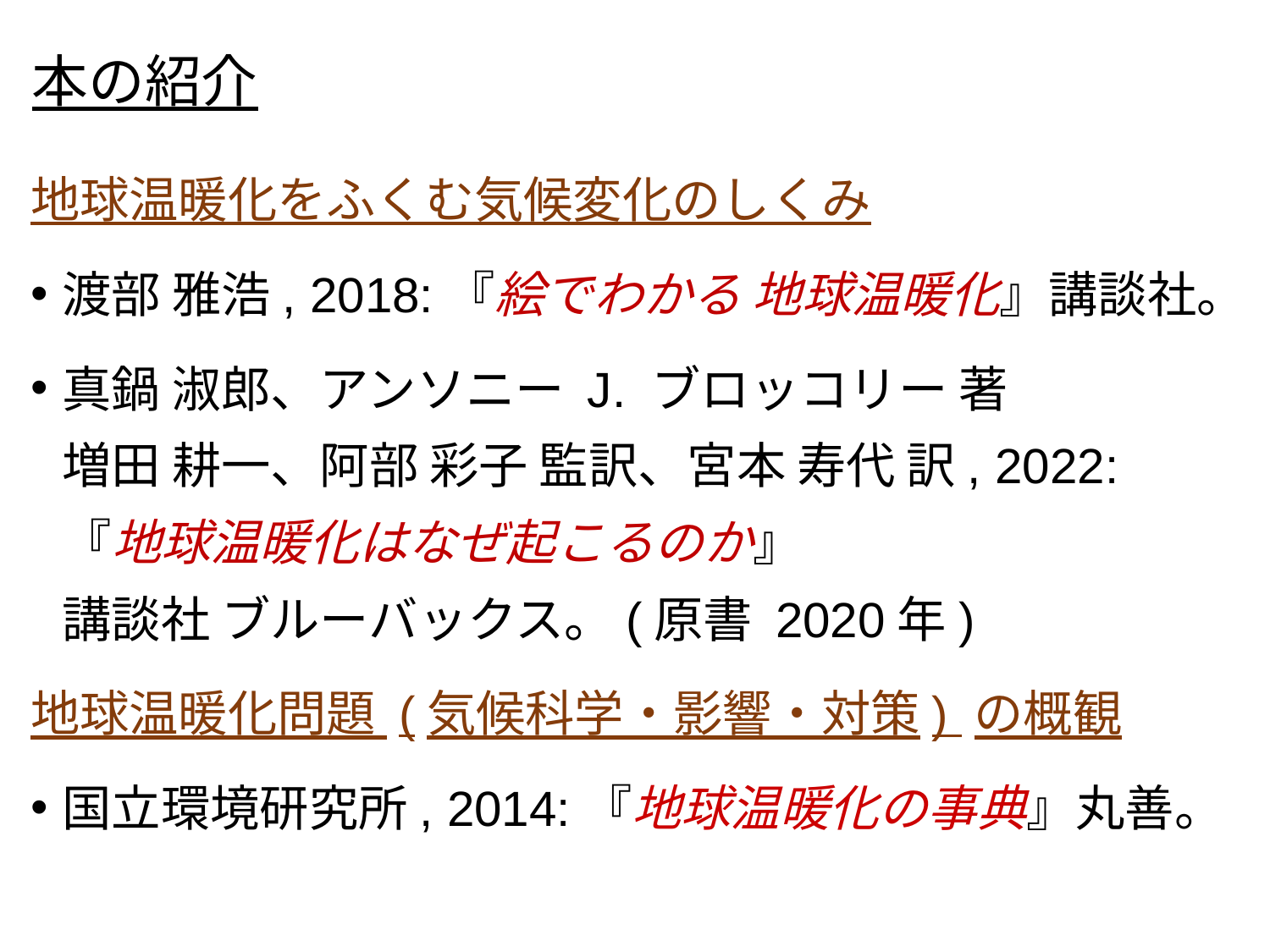

# 本の紹介
地球温暖化をふくむ気候変化のしくみ
渡部 雅浩, 2018:『絵でわかる 地球温暖化』講談社。
真鍋 淑郎、アンソニー J. ブロッコリー 著
増田 耕一、阿部 彩子 監訳、宮本 寿代 訳, 2022:
『地球温暖化はなぜ起こるのか』
講談社 ブルーバックス。(原書 2020年)
地球温暖化問題 (気候科学・影響・対策) の概観
国立環境研究所, 2014:『地球温暖化の事典』丸善。